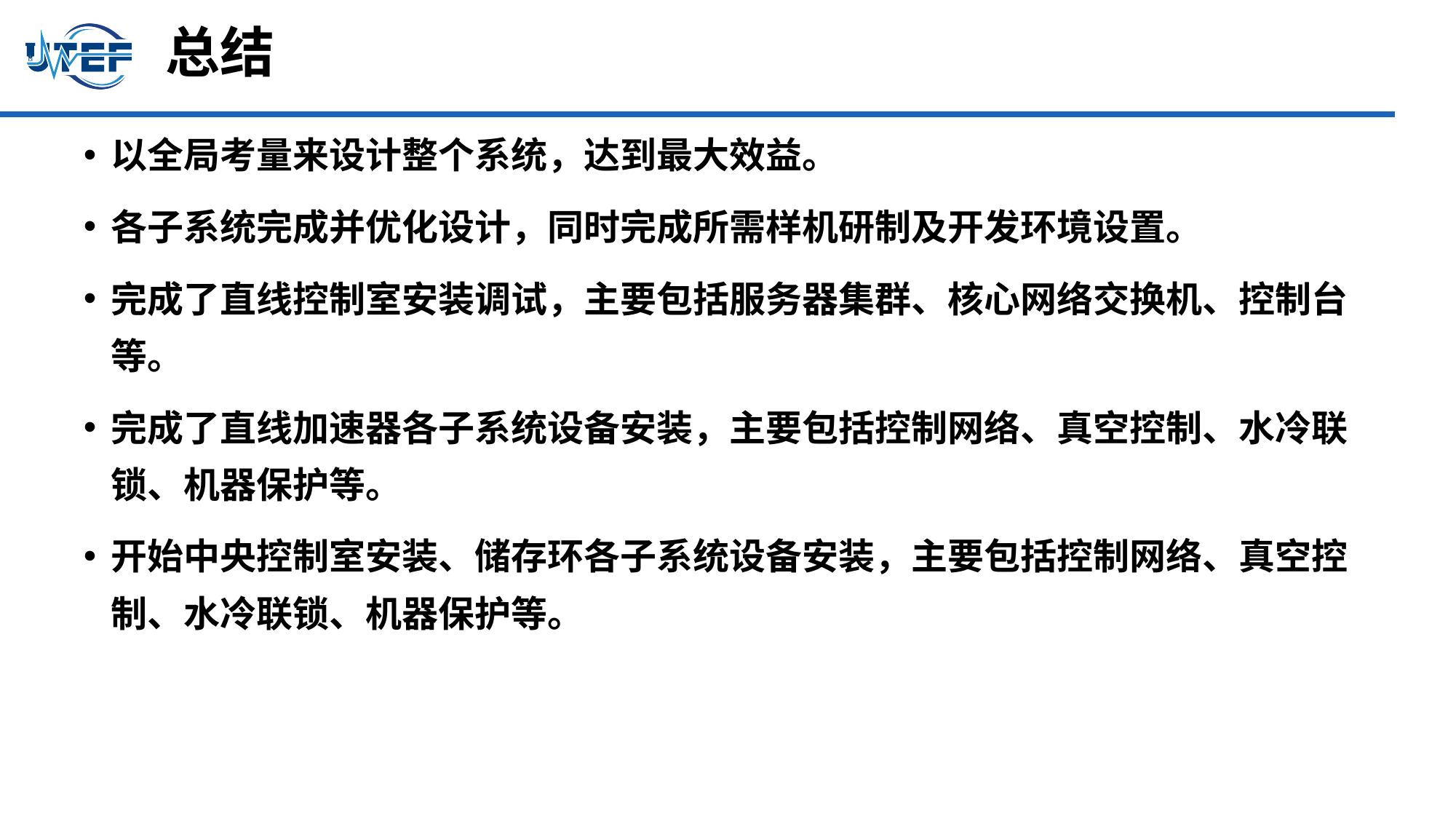

总结
以全局考量来设计整个系统，达到最大效益。
各子系统完成并优化设计，同时完成所需样机研制及开发环境设置。
完成了直线控制室安装调试，主要包括服务器集群、核心网络交换机、控制台等。
完成了直线加速器各子系统设备安装，主要包括控制网络、真空控制、水冷联锁、机器保护等。
开始中央控制室安装、储存环各子系统设备安装，主要包括控制网络、真空控制、水冷联锁、机器保护等。